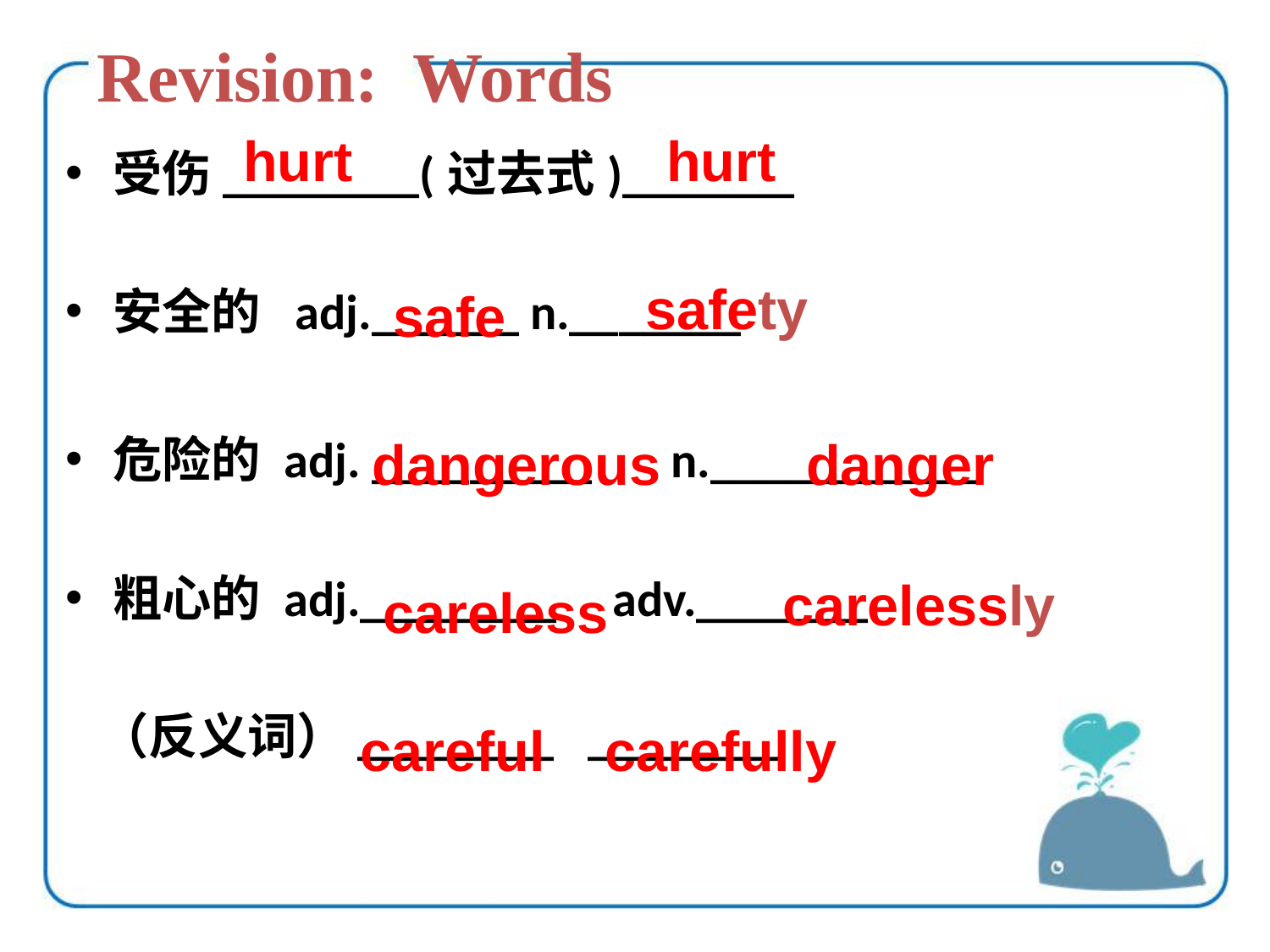

Revision:  Words
hurt
hurt

受伤________(过去式)_______

安全的  adj.______ n._______

危险的 adj. _________       n.___________

粗心的 adj.________     adv._______

  （反义词）________   ________

safety
safe

dangerous
danger

carelessly

careless
 careful
carefully